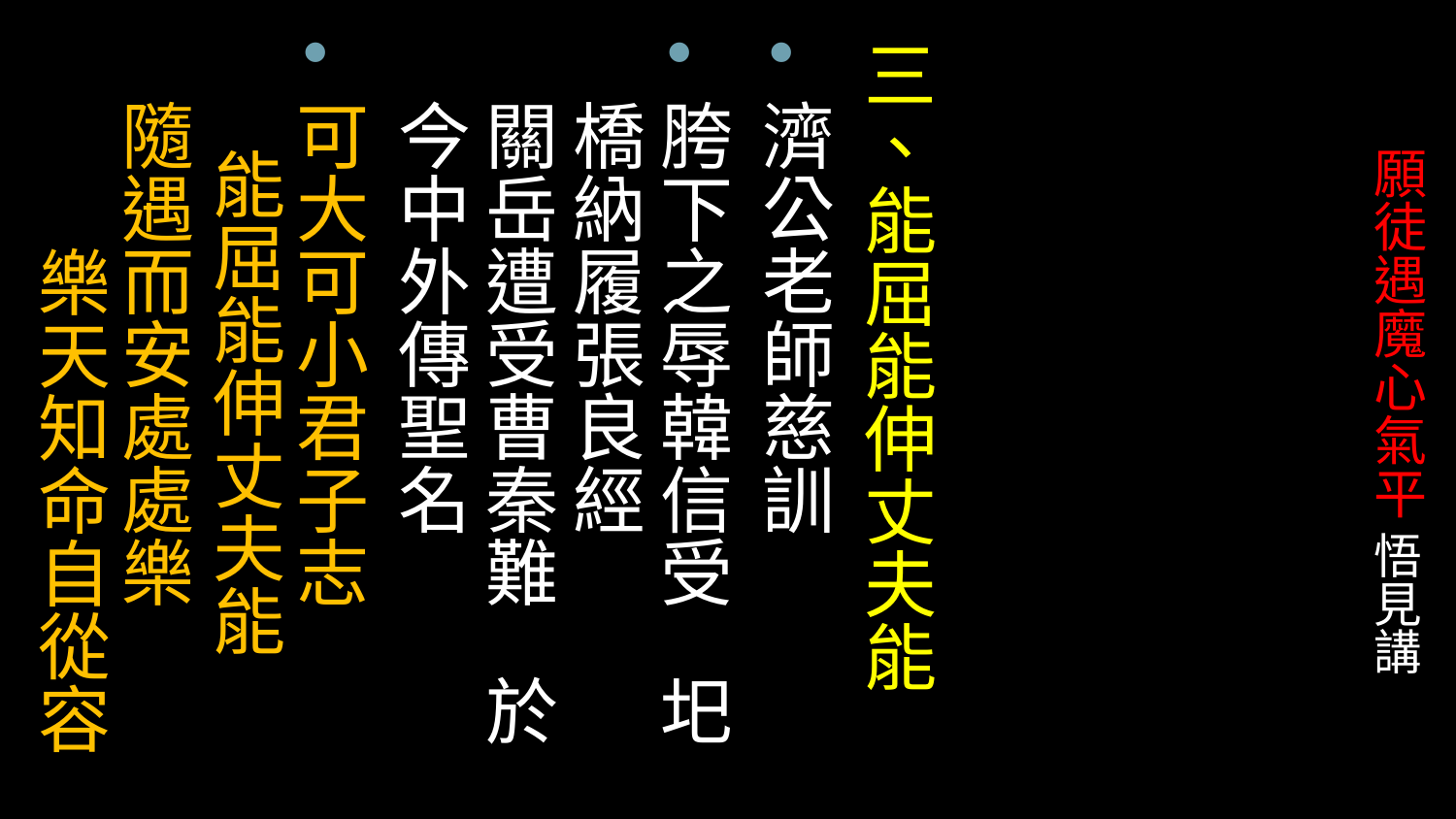

三、能屈能伸丈夫能
濟公老師慈訓
胯下之辱韓信受    圯橋納履張良經 
關岳遭受曹秦難    於今中外傳聖名
可大可小君子志              能屈能伸丈夫能 
隨遇而安處處樂                    樂天知命自從容
# 願徒遇魔心氣平 悟見講